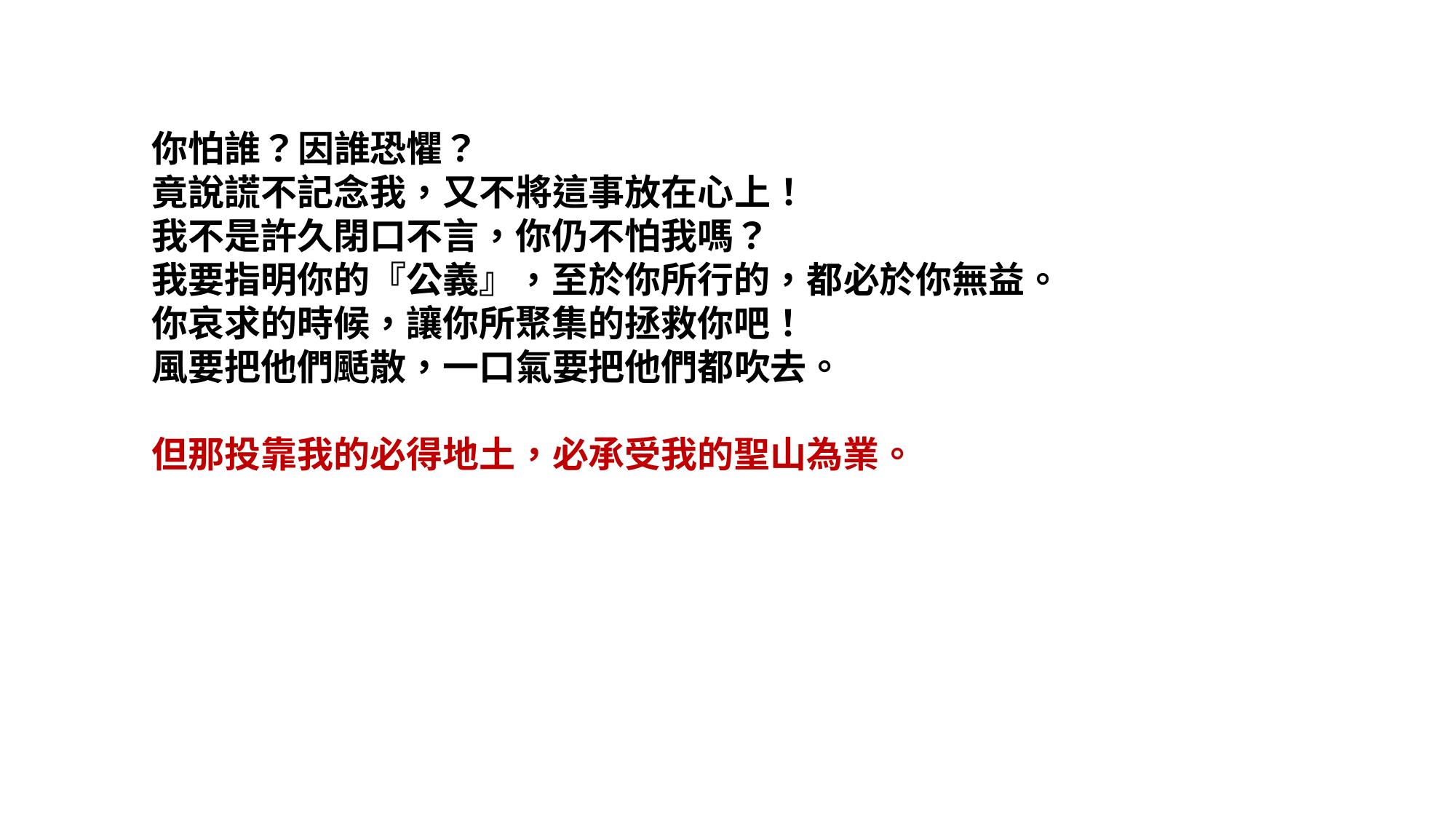

你怕誰？因誰恐懼？
竟說謊不記念我，又不將這事放在心上！
我不是許久閉口不言，你仍不怕我嗎？
我要指明你的『公義』，至於你所行的，都必於你無益。
你哀求的時候，讓你所聚集的拯救你吧！
風要把他們颳散，一口氣要把他們都吹去。

但那投靠我的必得地土，必承受我的聖山為業。